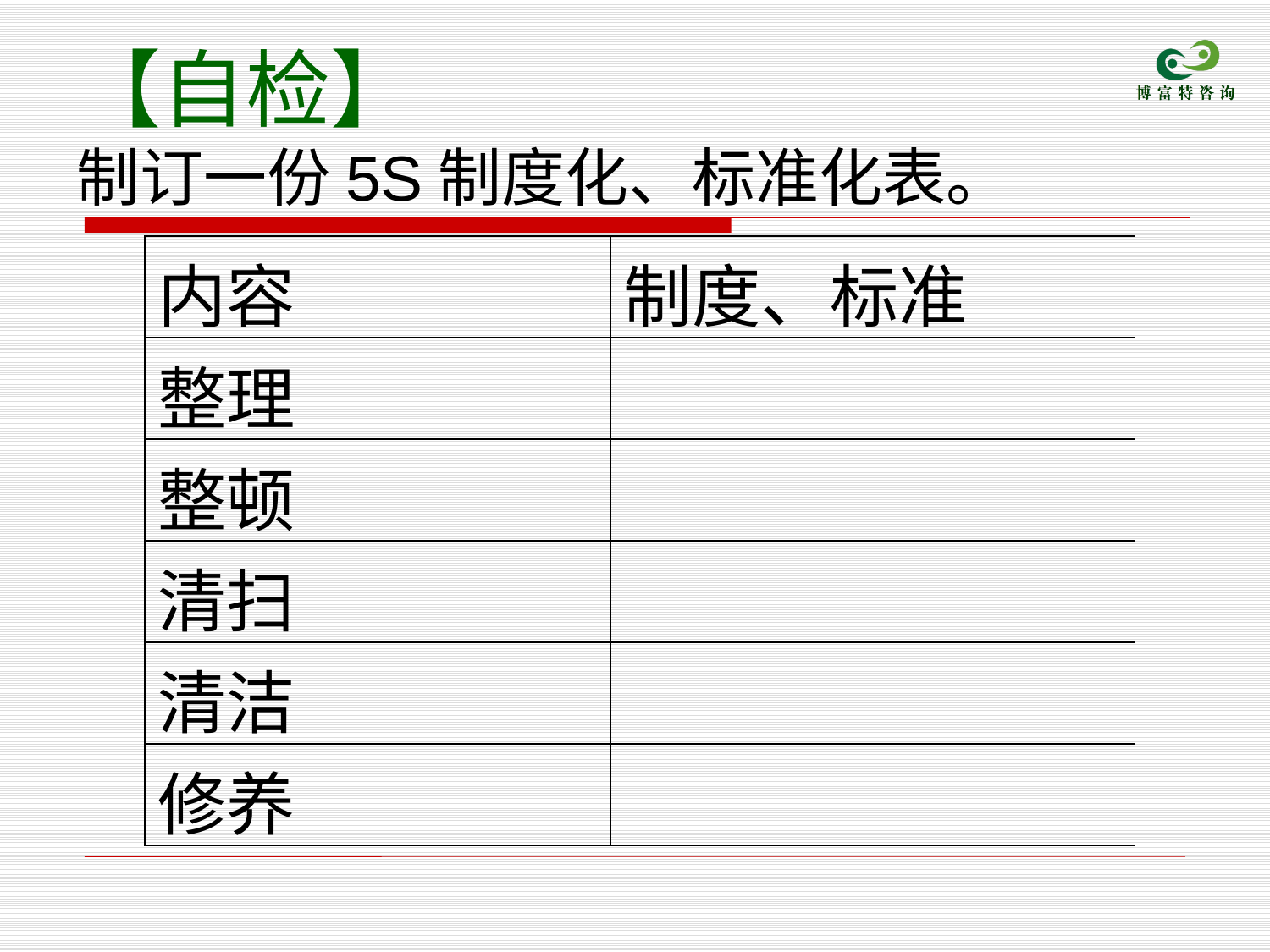

【自检】
制订一份5S制度化、标准化表。

| 内容 | 制度、标准 |
| --- | --- |
| 整理 |  |
| 整顿 |  |
| 清扫 |  |
| 清洁 |  |
| 修养 |  |

562